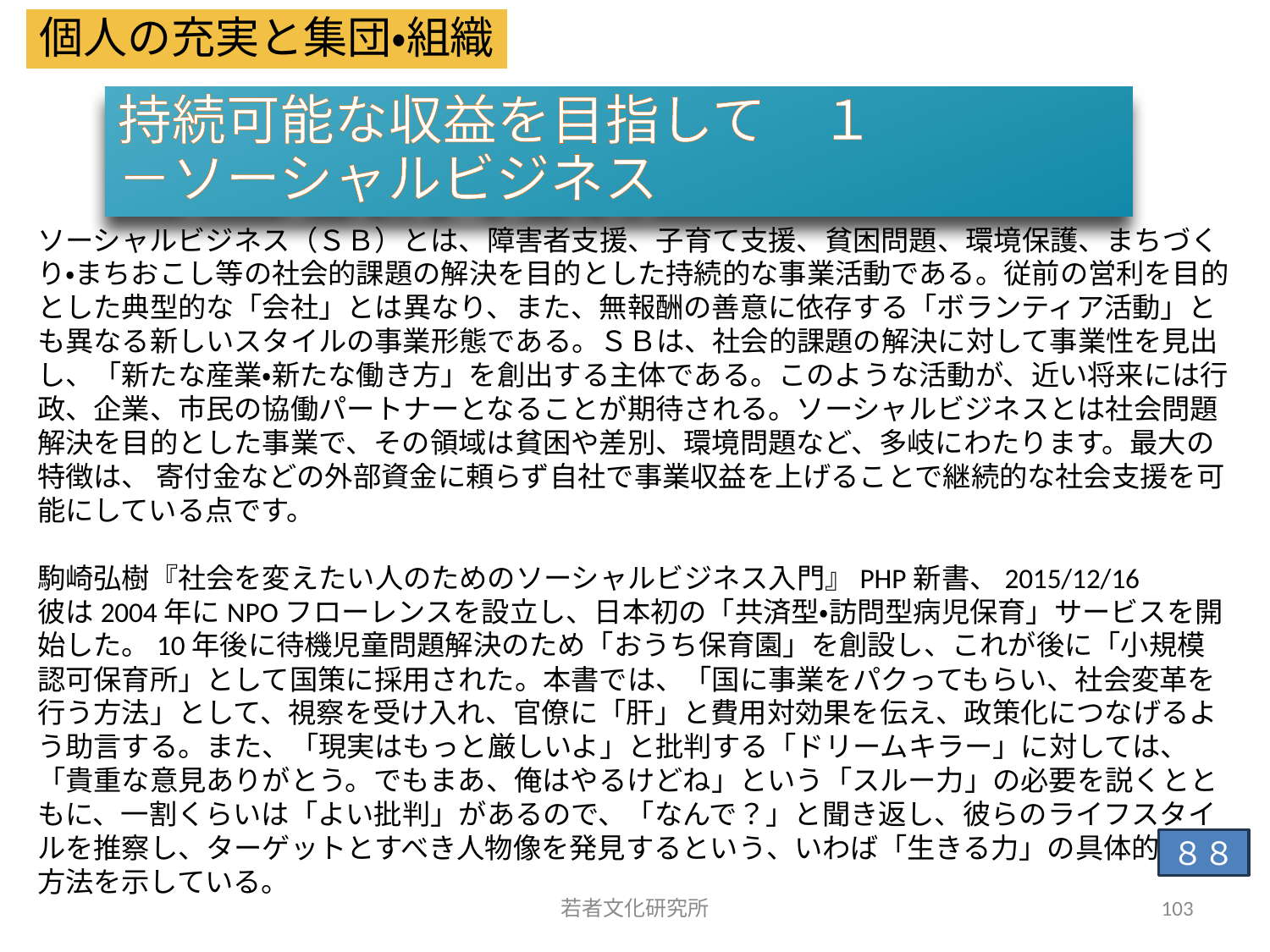

個人の充実と集団・組織
持続可能な収益を目指して　１
－ソーシャルビジネス
ソーシャルビジネス（ＳＢ）とは、障害者支援、子育て支援、貧困問題、環境保護、まちづくり・まちおこし等の社会的課題の解決を目的とした持続的な事業活動である。従前の営利を目的とした典型的な「会社」とは異なり、また、無報酬の善意に依存する「ボランティア活動」とも異なる新しいスタイルの事業形態である。ＳＢは、社会的課題の解決に対して事業性を見出し、「新たな産業・新たな働き方」を創出する主体である。このような活動が、近い将来には行政、企業、市民の協働パートナーとなることが期待される。ソーシャルビジネスとは社会問題解決を目的とした事業で、その領域は貧困や差別、環境問題など、多岐にわたります。最大の特徴は、 寄付金などの外部資金に頼らず自社で事業収益を上げることで継続的な社会支援を可能にしている点です。

駒崎弘樹『社会を変えたい人のためのソーシャルビジネス入門』PHP新書、2015/12/16
彼は2004年にNPOフローレンスを設立し、日本初の「共済型・訪問型病児保育」サービスを開始した。10年後に待機児童問題解決のため「おうち保育園」を創設し、これが後に「小規模認可保育所」として国策に採用された。本書では、「国に事業をパクってもらい、社会変革を行う方法」として、視察を受け入れ、官僚に「肝」と費用対効果を伝え、政策化につなげるよう助言する。また、「現実はもっと厳しいよ」と批判する「ドリームキラー」に対しては、「貴重な意見ありがとう。でもまあ、俺はやるけどね」という「スルー力」の必要を説くとともに、一割くらいは「よい批判」があるので、「なんで？」と聞き返し、彼らのライフスタイルを推察し、ターゲットとすべき人物像を発見するという、いわば「生きる力」の具体的発揮方法を示している。

８８
若者文化研究所
103